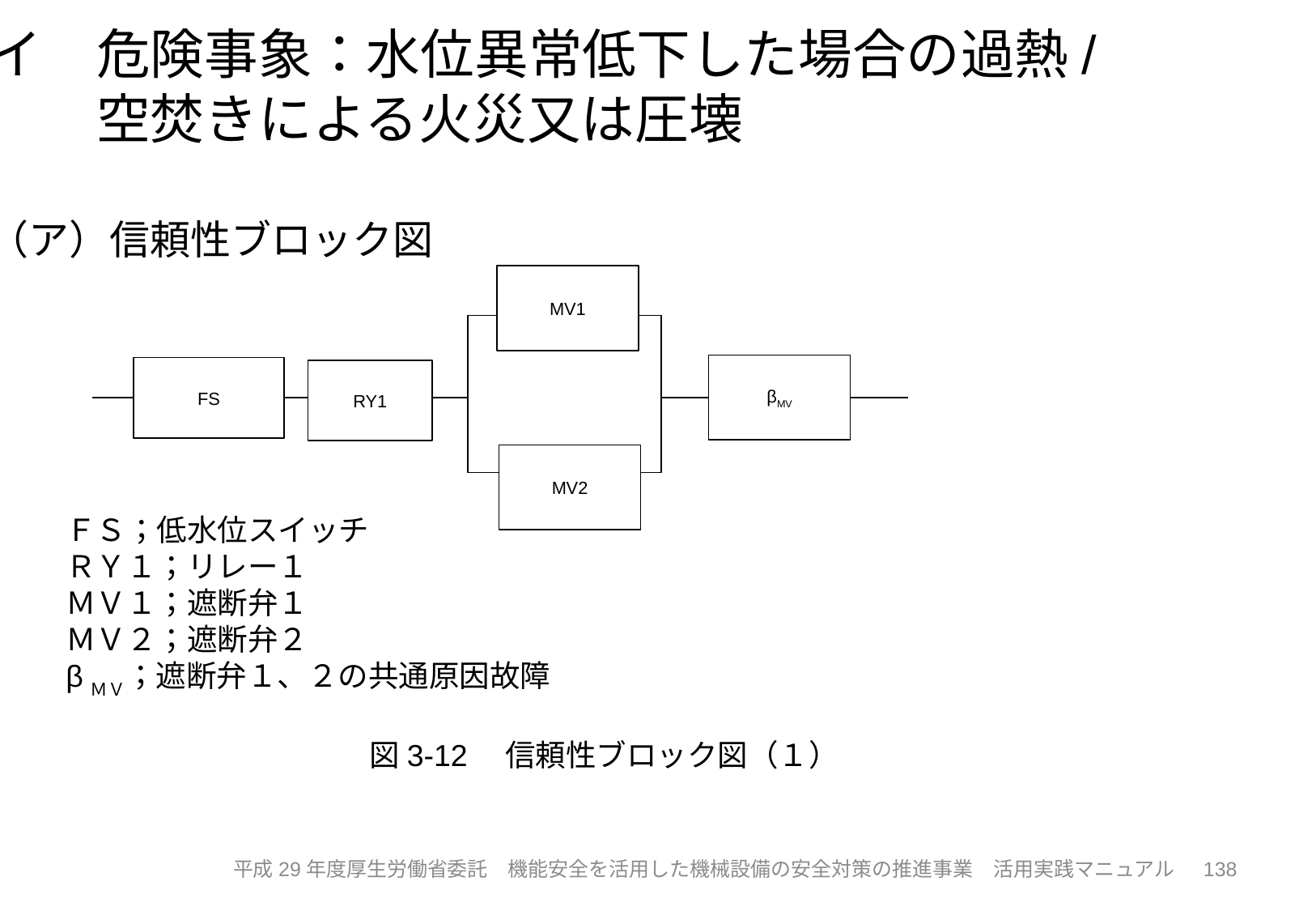

イ　危険事象：水位異常低下した場合の過熱/
　　空焚きによる火災又は圧壊

（ア）信頼性ブロック図

MV1

βMV
FS
RY1
MV2

ＦＳ；低水位スイッチ
ＲＹ１；リレー１
ＭＶ１；遮断弁１
ＭＶ２；遮断弁２
βＭＶ；遮断弁１、２の共通原因故障

　　　　　　　　　　図3-12　信頼性ブロック図（１）
138
平成29年度厚生労働省委託　機能安全を活用した機械設備の安全対策の推進事業　活用実践マニュアル